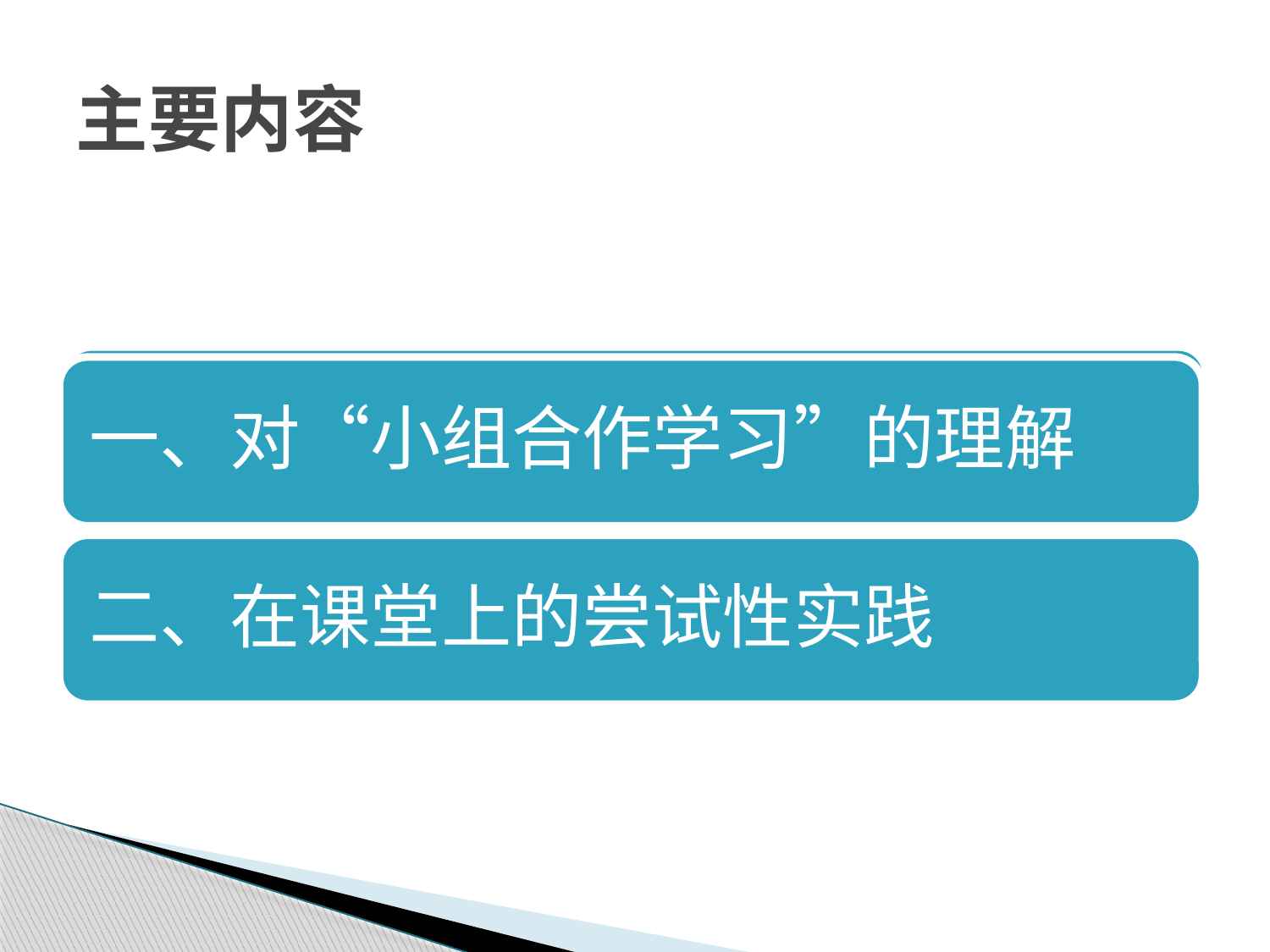

# 主要内容
一、对“小组合作学习”的理解
二、尝试性实践
一、对“小组合作学习”的理解
二、在课堂上的尝试性实践